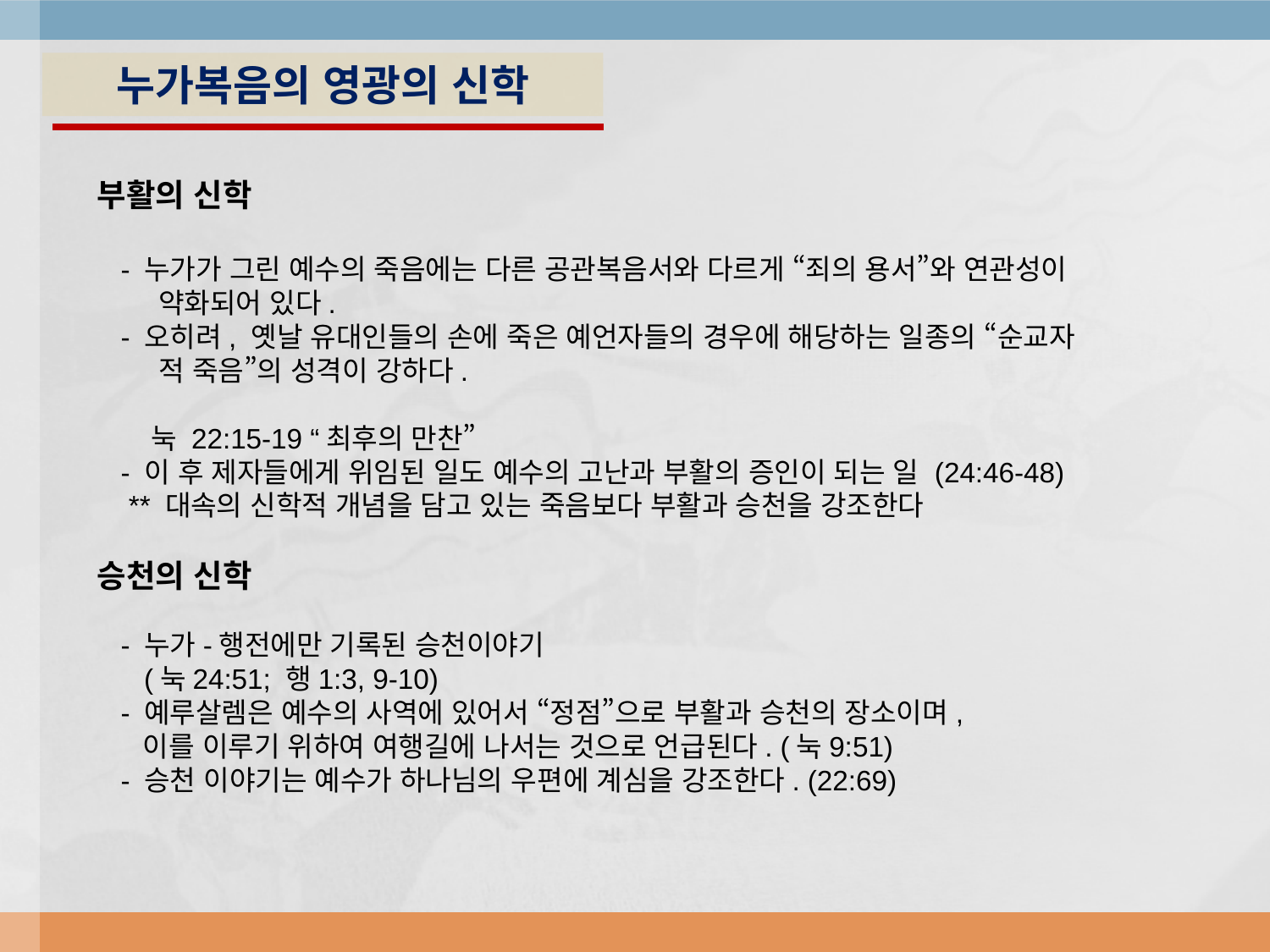

누가복음의 영광의 신학
부활의 신학

   - 누가가 그린 예수의 죽음에는 다른 공관복음서와 다르게 “죄의 용서”와 연관성이
       약화되어 있다.
   - 오히려, 옛날 유대인들의 손에 죽은 예언자들의 경우에 해당하는 일종의 “순교자
       적 죽음”의 성격이 강하다.

      눅 22:15-19 “최후의 만찬”
   - 이 후 제자들에게 위임된 일도 예수의 고난과 부활의 증인이 되는 일 (24:46-48)
    ** 대속의 신학적 개념을 담고 있는 죽음보다 부활과 승천을 강조한다

승천의 신학

   - 누가-행전에만 기록된 승천이야기
      (눅24:51; 행1:3, 9-10)
   - 예루살렘은 예수의 사역에 있어서 “정점”으로 부활과 승천의 장소이며,
     이를 이루기 위하여 여행길에 나서는 것으로 언급된다. (눅9:51)
   - 승천 이야기는 예수가 하나님의 우편에 계심을 강조한다. (22:69)